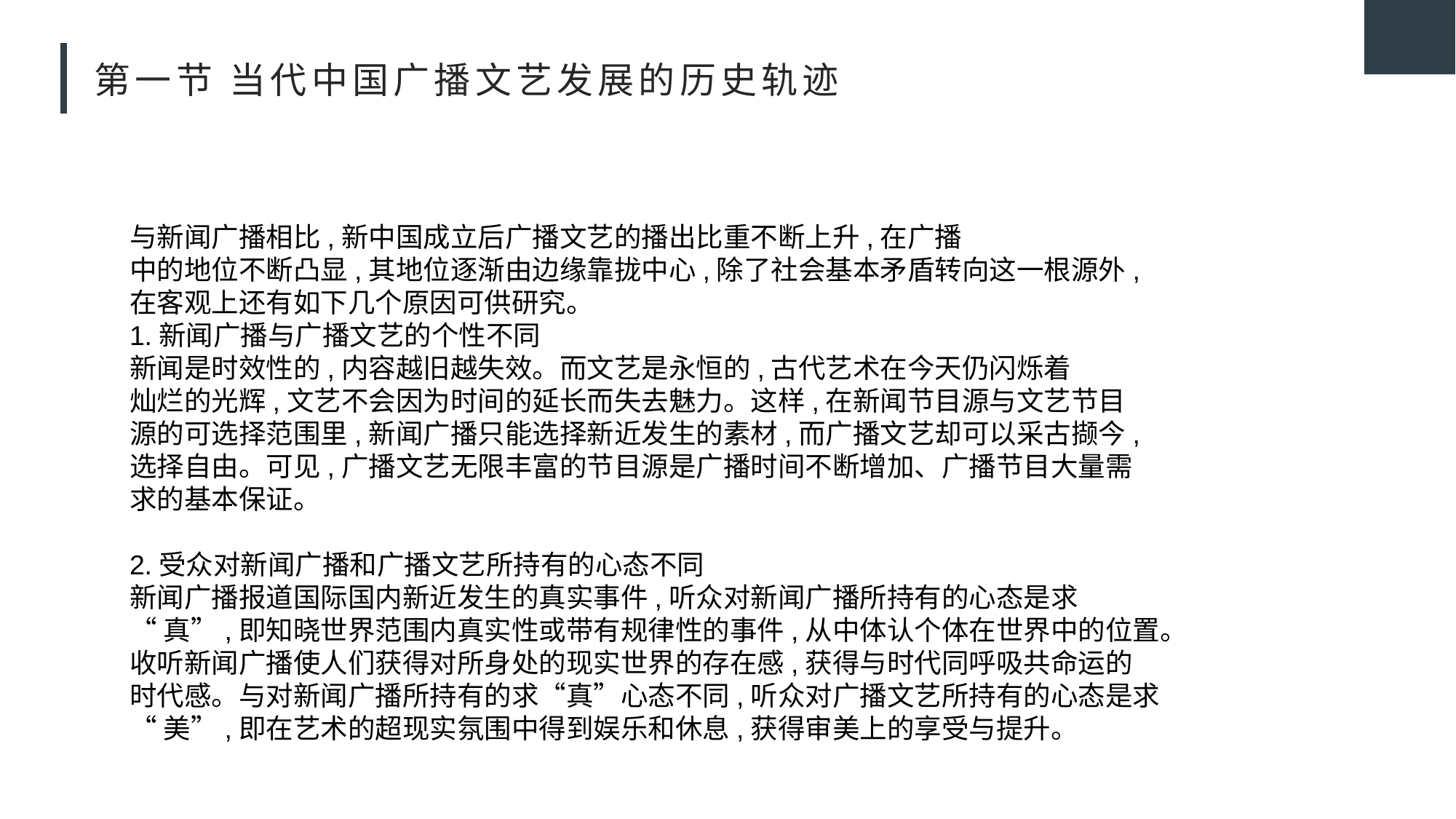

# 第一节 当代中国广播文艺发展的历史轨迹
与新闻广播相比,新中国成立后广播文艺的播出比重不断上升,在广播
中的地位不断凸显,其地位逐渐由边缘靠拢中心,除了社会基本矛盾转向这一根源外,
在客观上还有如下几个原因可供研究。
1.新闻广播与广播文艺的个性不同
新闻是时效性的,内容越旧越失效。而文艺是永恒的,古代艺术在今天仍闪烁着
灿烂的光辉,文艺不会因为时间的延长而失去魅力。这样,在新闻节目源与文艺节目
源的可选择范围里,新闻广播只能选择新近发生的素材,而广播文艺却可以采古撷今,
选择自由。可见,广播文艺无限丰富的节目源是广播时间不断增加、广播节目大量需
求的基本保证。

2.受众对新闻广播和广播文艺所持有的心态不同
新闻广播报道国际国内新近发生的真实事件,听众对新闻广播所持有的心态是求
“真”,即知晓世界范围内真实性或带有规律性的事件,从中体认个体在世界中的位置。
收听新闻广播使人们获得对所身处的现实世界的存在感,获得与时代同呼吸共命运的
时代感。与对新闻广播所持有的求“真”心态不同,听众对广播文艺所持有的心态是求
“美”,即在艺术的超现实氛围中得到娱乐和休息,获得审美上的享受与提升。